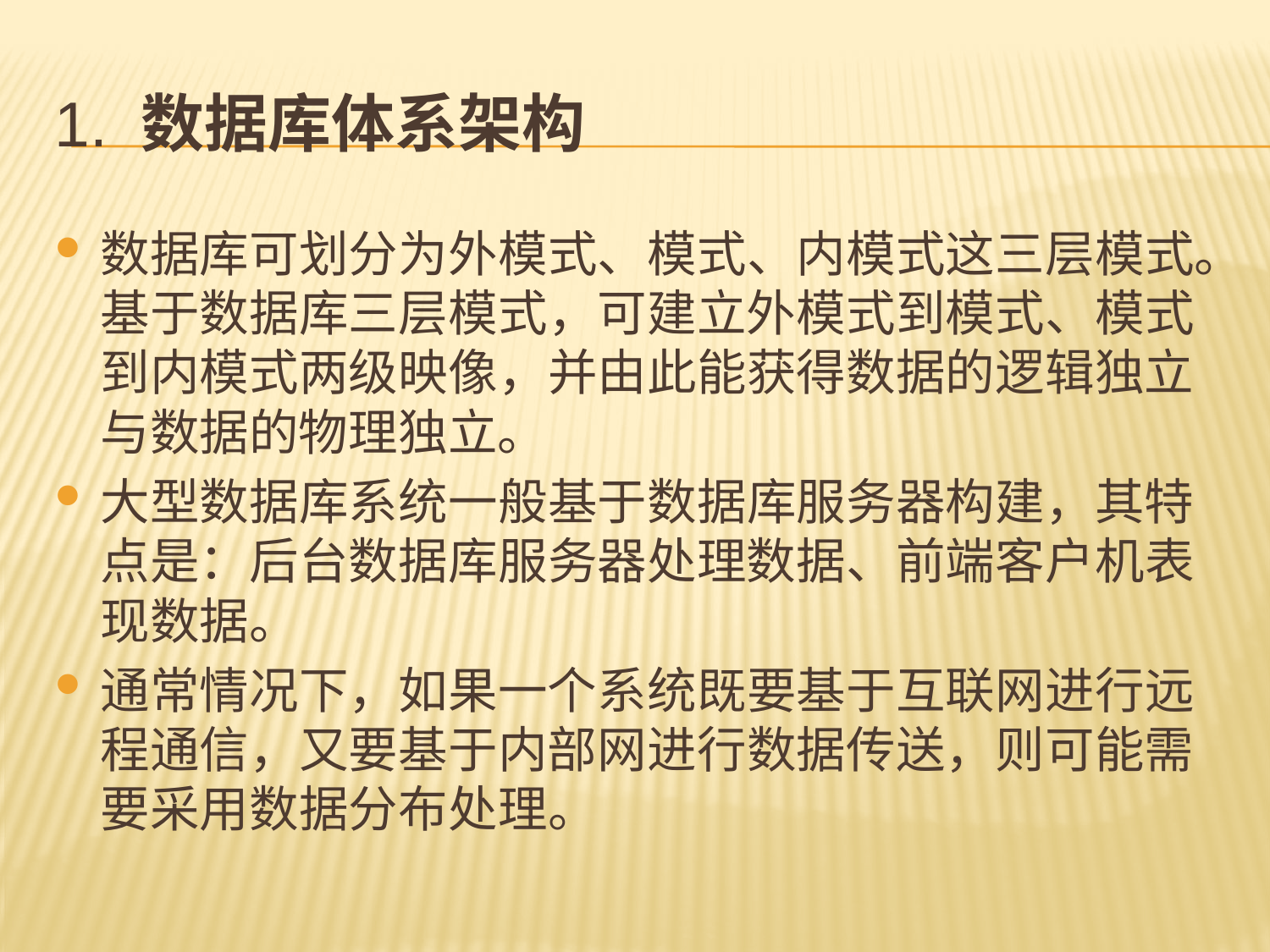

# 1. 数据库体系架构
数据库可划分为外模式、模式、内模式这三层模式。基于数据库三层模式，可建立外模式到模式、模式到内模式两级映像，并由此能获得数据的逻辑独立与数据的物理独立。
大型数据库系统一般基于数据库服务器构建，其特点是：后台数据库服务器处理数据、前端客户机表现数据。
通常情况下，如果一个系统既要基于互联网进行远程通信，又要基于内部网进行数据传送，则可能需要采用数据分布处理。